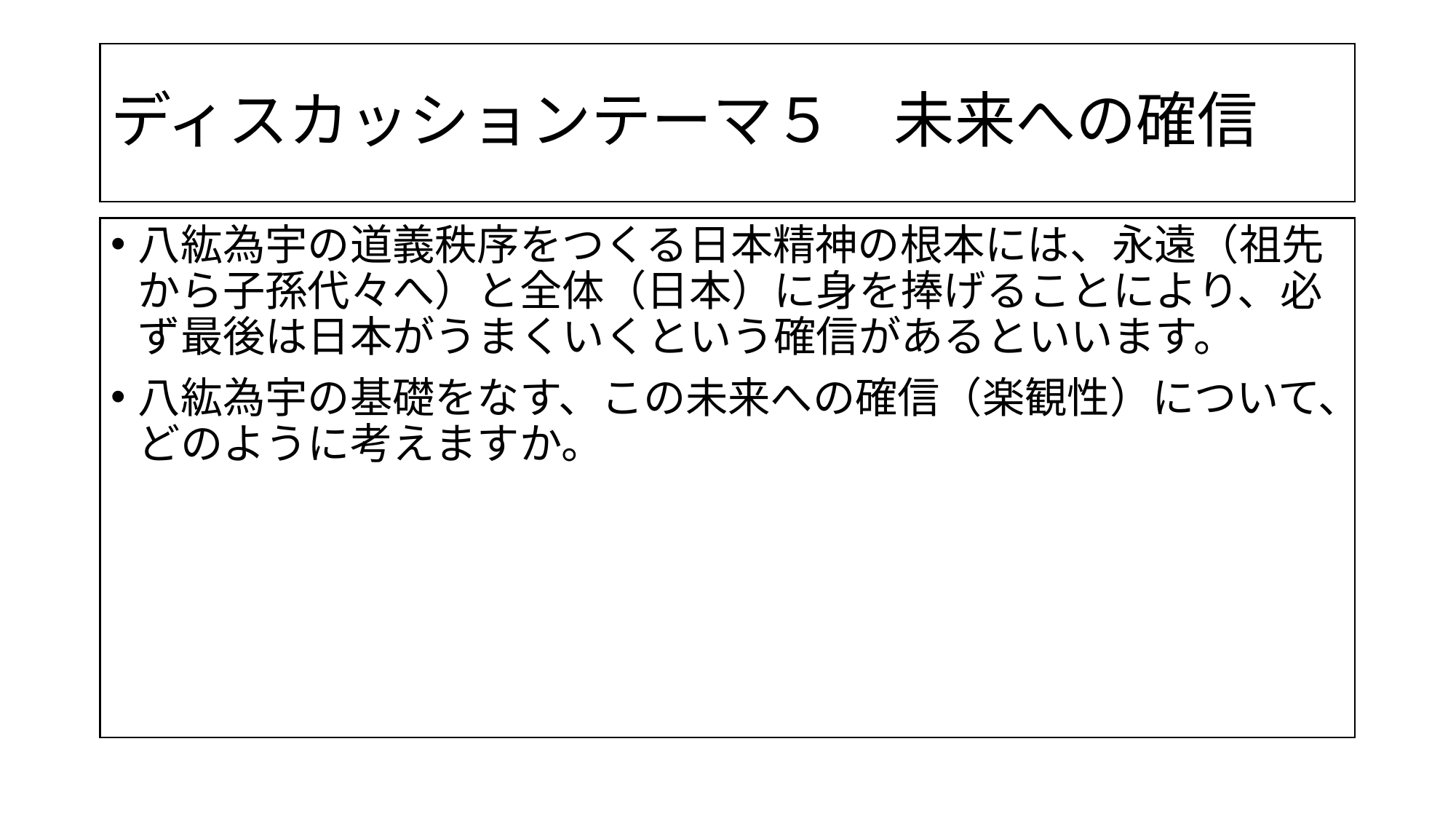

# ディスカッションテーマ５　未来への確信
八紘為宇の道義秩序をつくる日本精神の根本には、永遠（祖先から子孫代々へ）と全体（日本）に身を捧げることにより、必ず最後は日本がうまくいくという確信があるといいます。
八紘為宇の基礎をなす、この未来への確信（楽観性）について、どのように考えますか。